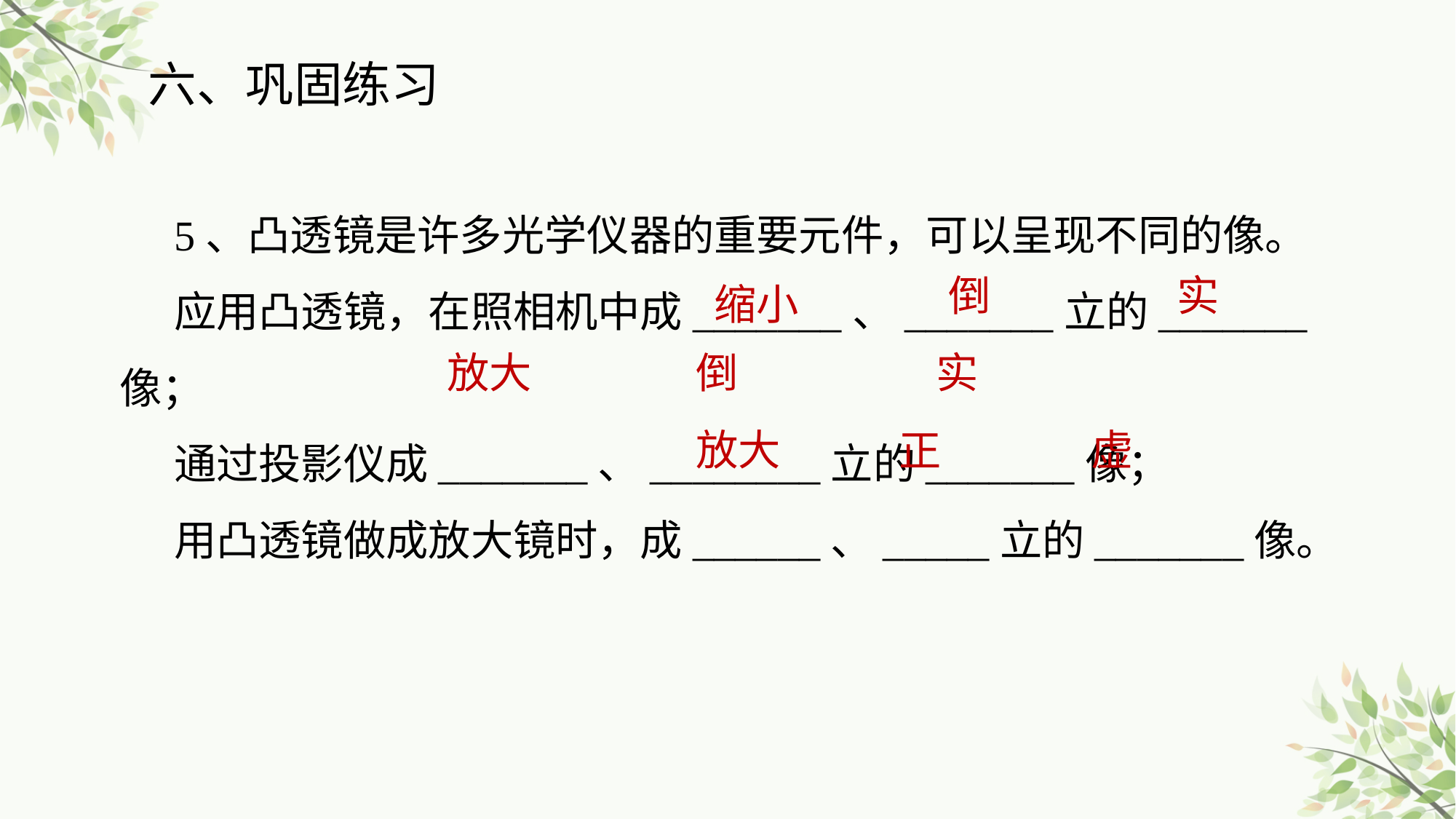

六、巩固练习
5、凸透镜是许多光学仪器的重要元件，可以呈现不同的像。
应用凸透镜，在照相机中成_______、_______立的_______像；
通过投影仪成_______、________立的_______像；
用凸透镜做成放大镜时，成______、_____立的_______像。
倒
实
缩小
实
放大
倒
放大
虚
正